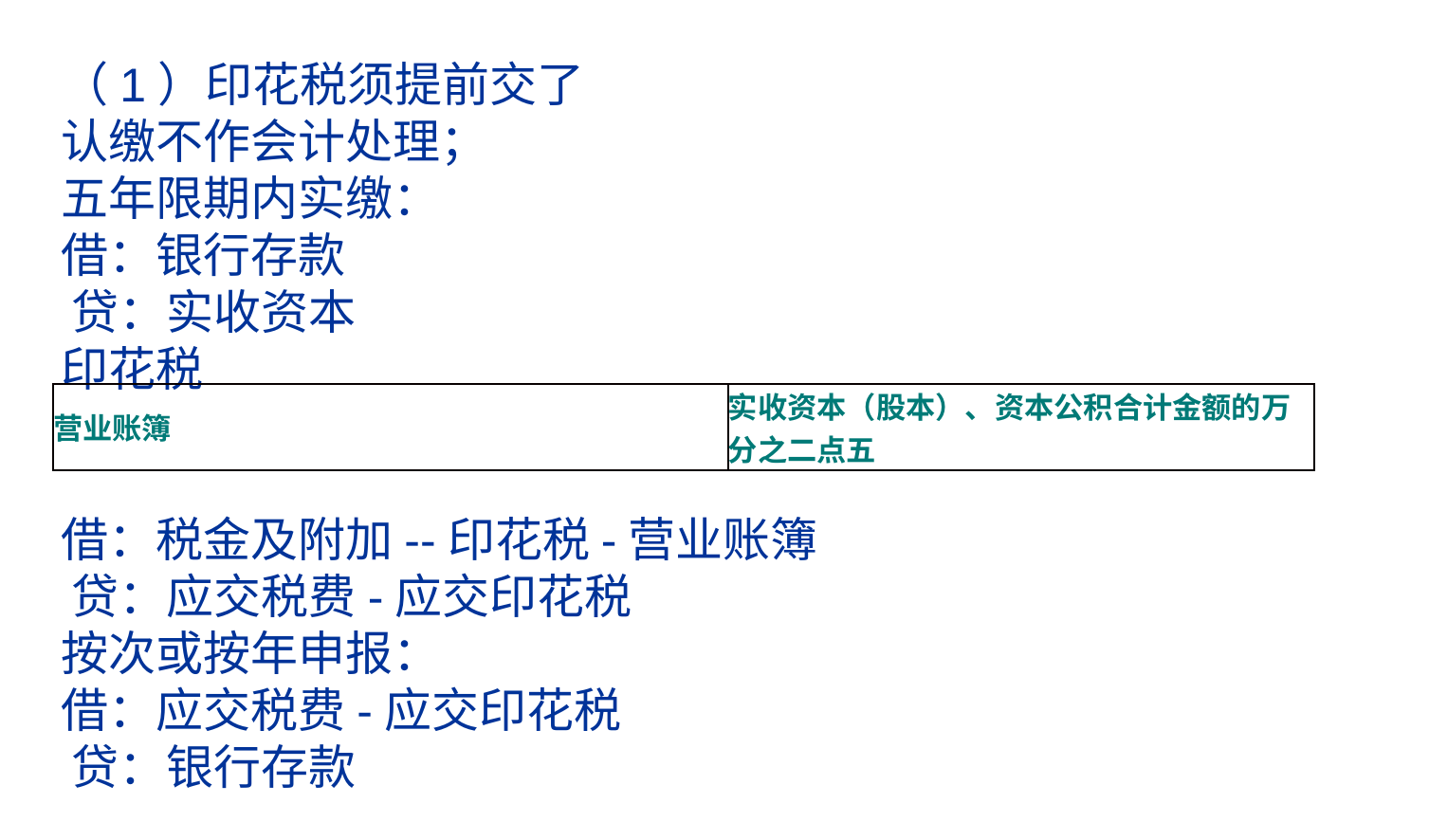

# （1）印花税须提前交了 认缴不作会计处理； 五年限期内实缴： 借：银行存款 贷：实收资本 印花税 借：税金及附加--印花税-营业账簿 贷：应交税费-应交印花税 按次或按年申报： 借：应交税费-应交印花税 贷：银行存款
| 营业账簿 | 实收资本（股本）、资本公积合计金额的万分之二点五 |
| --- | --- |